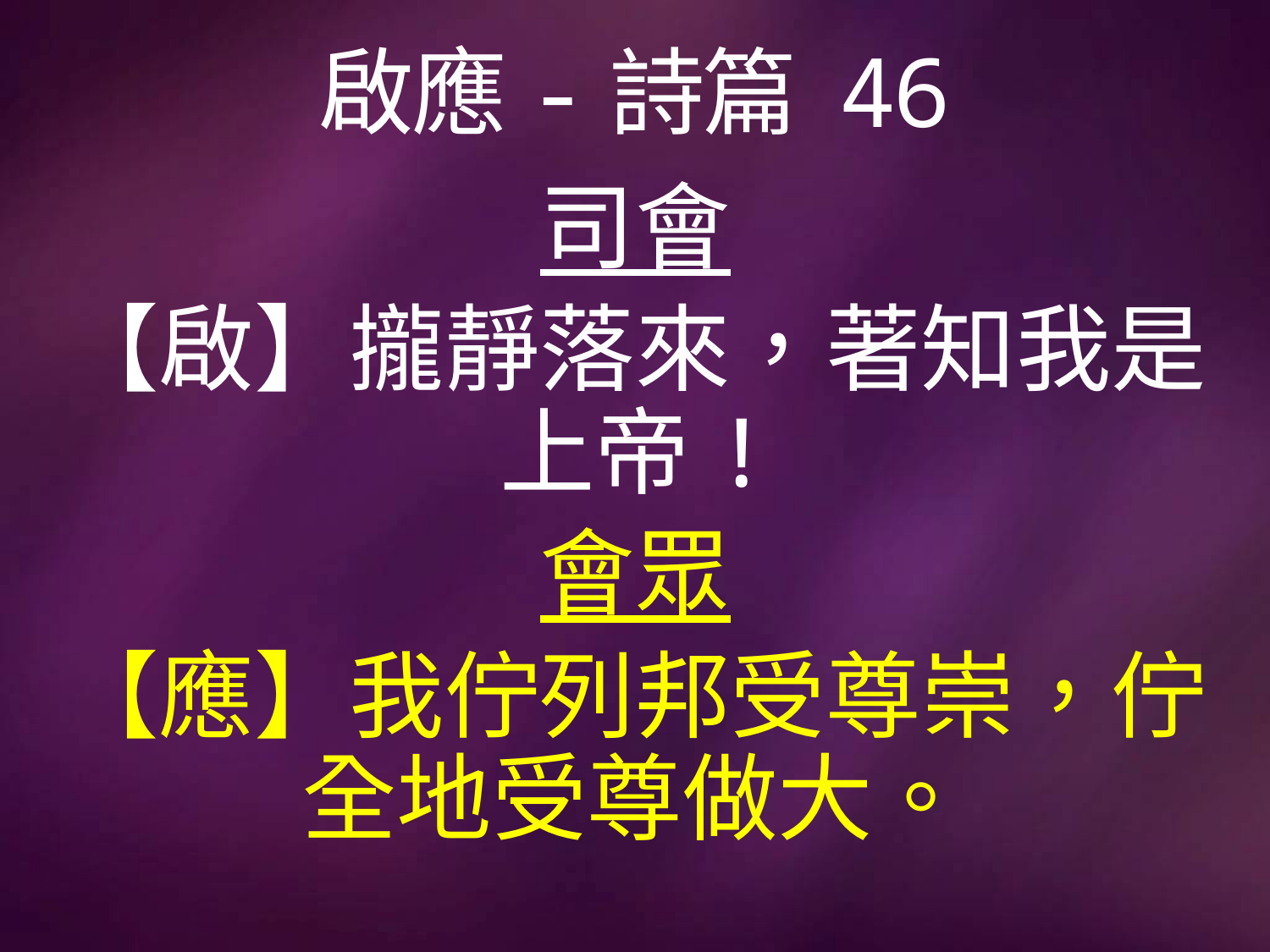

# 啟應-詩篇 46
司會
【啟】攏靜落來，著知我是上帝!
會眾
【應】我佇列邦受尊崇，佇全地受尊做大。